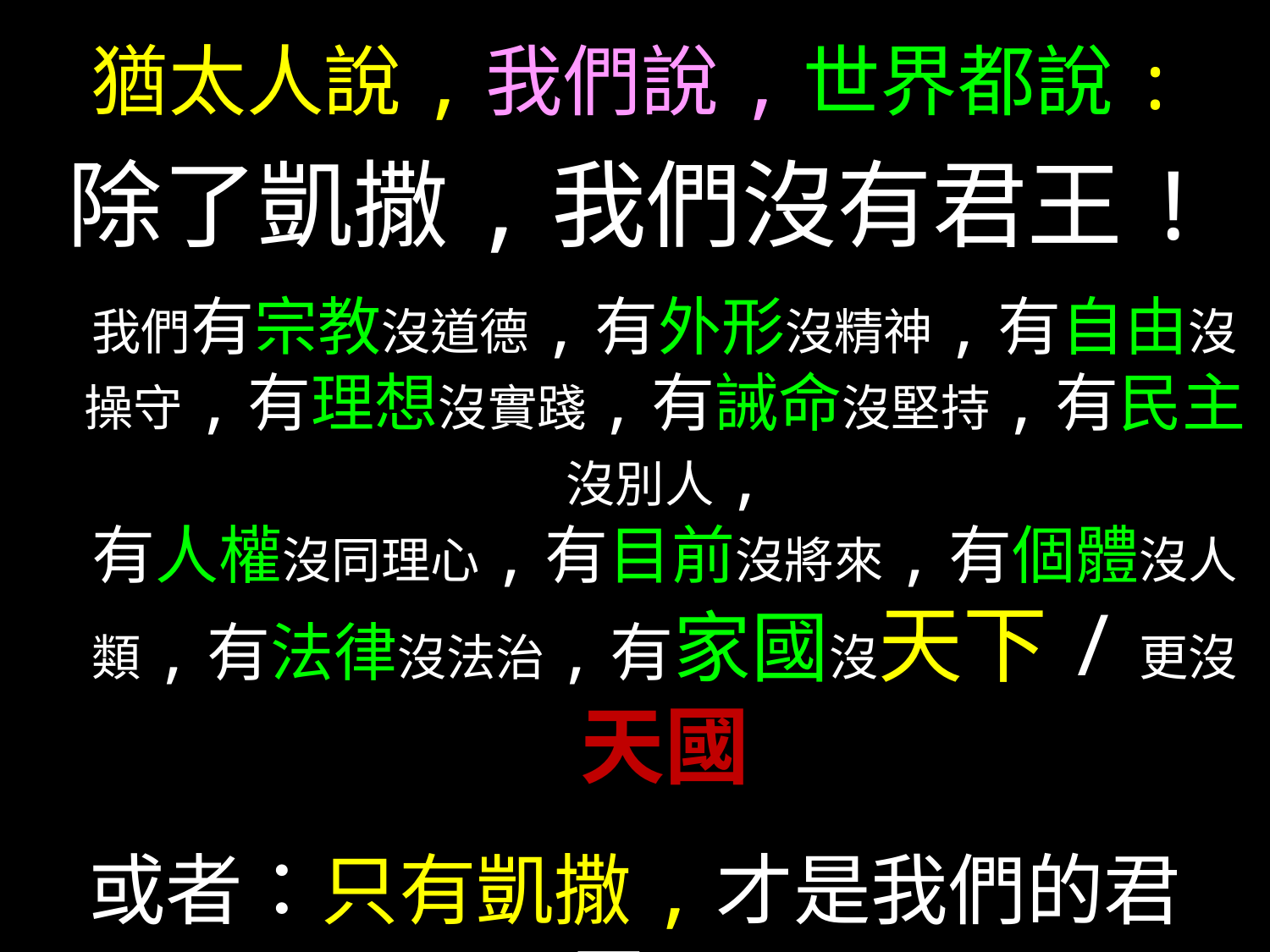

猶太人說,我們說,世界都說:
除了凱撒,我們沒有君王!
我們有宗教沒道德,有外形沒精神,有自由沒操守,有理想沒實踐,有誡命沒堅持,有民主沒別人,
有人權沒同理心,有目前沒將來,有個體沒人類,有法律沒法治,有家國沒天下/更沒天國
或者：只有凱撒,才是我們的君王!?
=錢,權,錢,權,錢,權,錢,權,錢,權,錢,權,錢,權,錢,權,錢,權,錢,權,錢